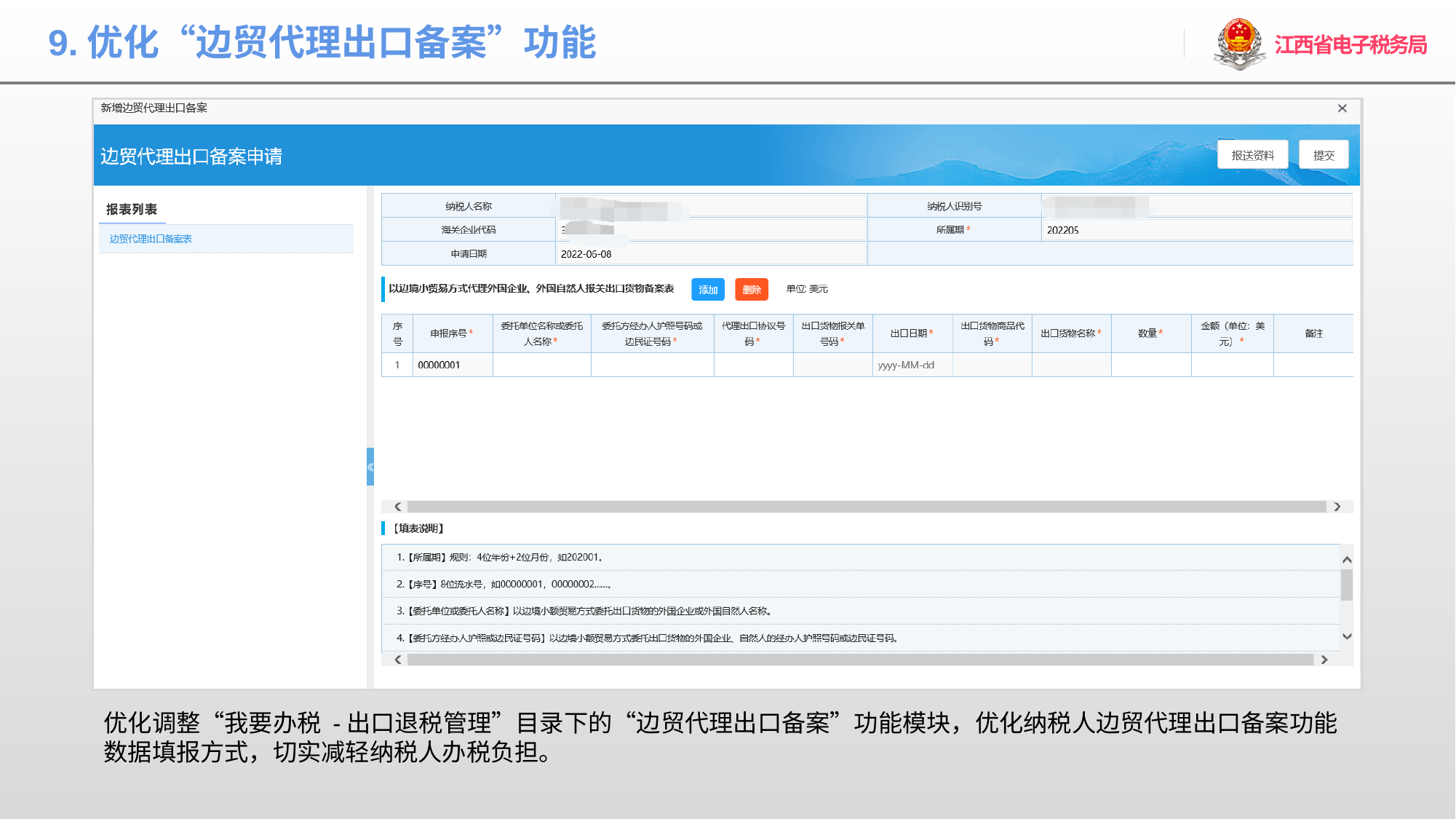

9.优化“边贸代理出口备案”功能

优化调整“我要办税 -出口退税管理”目录下的“边贸代理出口备案”功能模块，优化纳税人边贸代理出口备案功能数据填报方式，切实减轻纳税人办税负担。